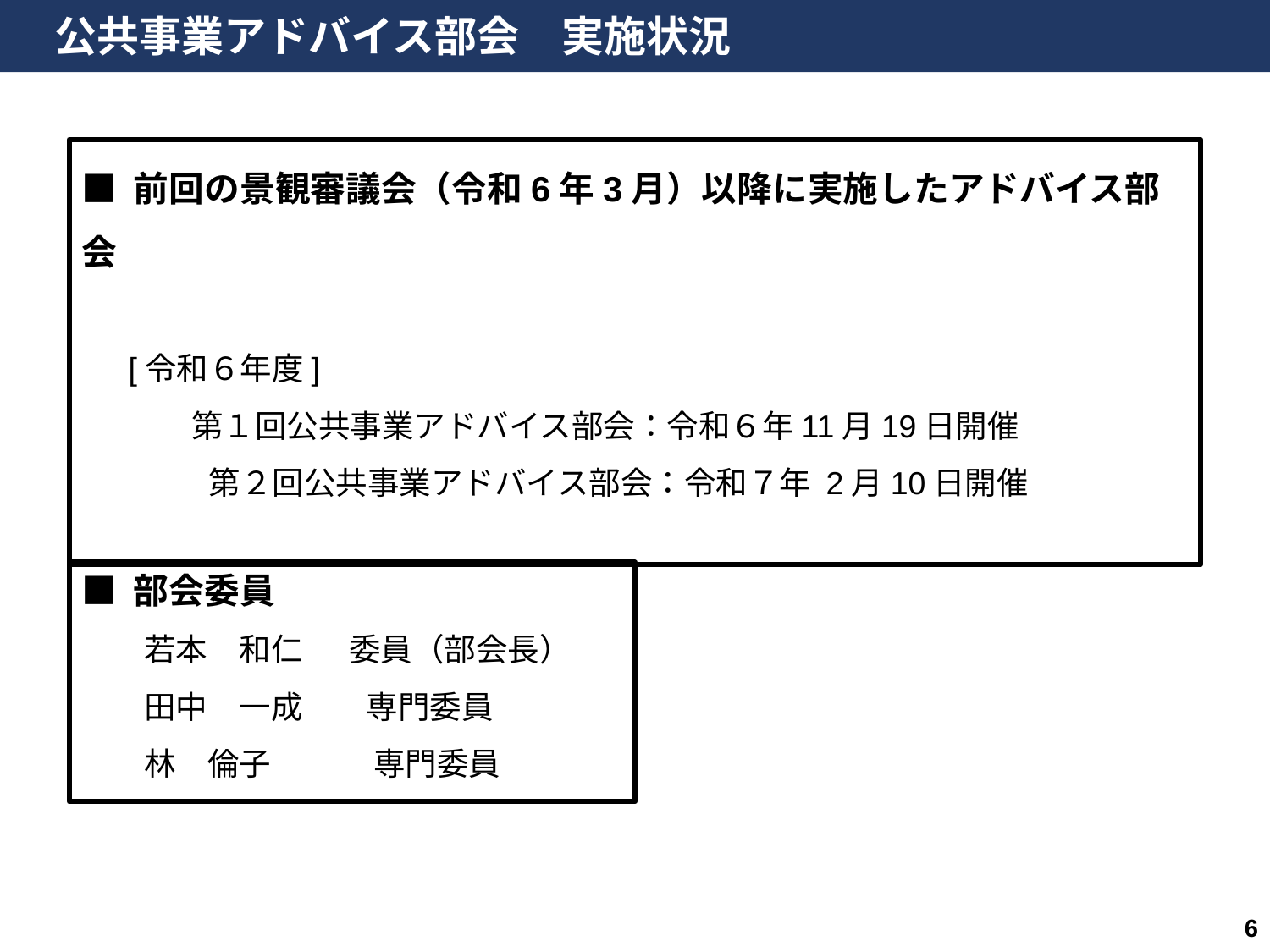

公共事業アドバイス部会　実施状況
■ 前回の景観審議会（令和6年3月）以降に実施したアドバイス部会

　 [令和６年度]
　　　  第１回公共事業アドバイス部会：令和６年11月19日開催
　　　　第２回公共事業アドバイス部会：令和７年 2月10日開催

■ 部会委員
若本　和仁　  委員（部会長）
田中　一成　　専門委員
林　倫子　　　 専門委員
6